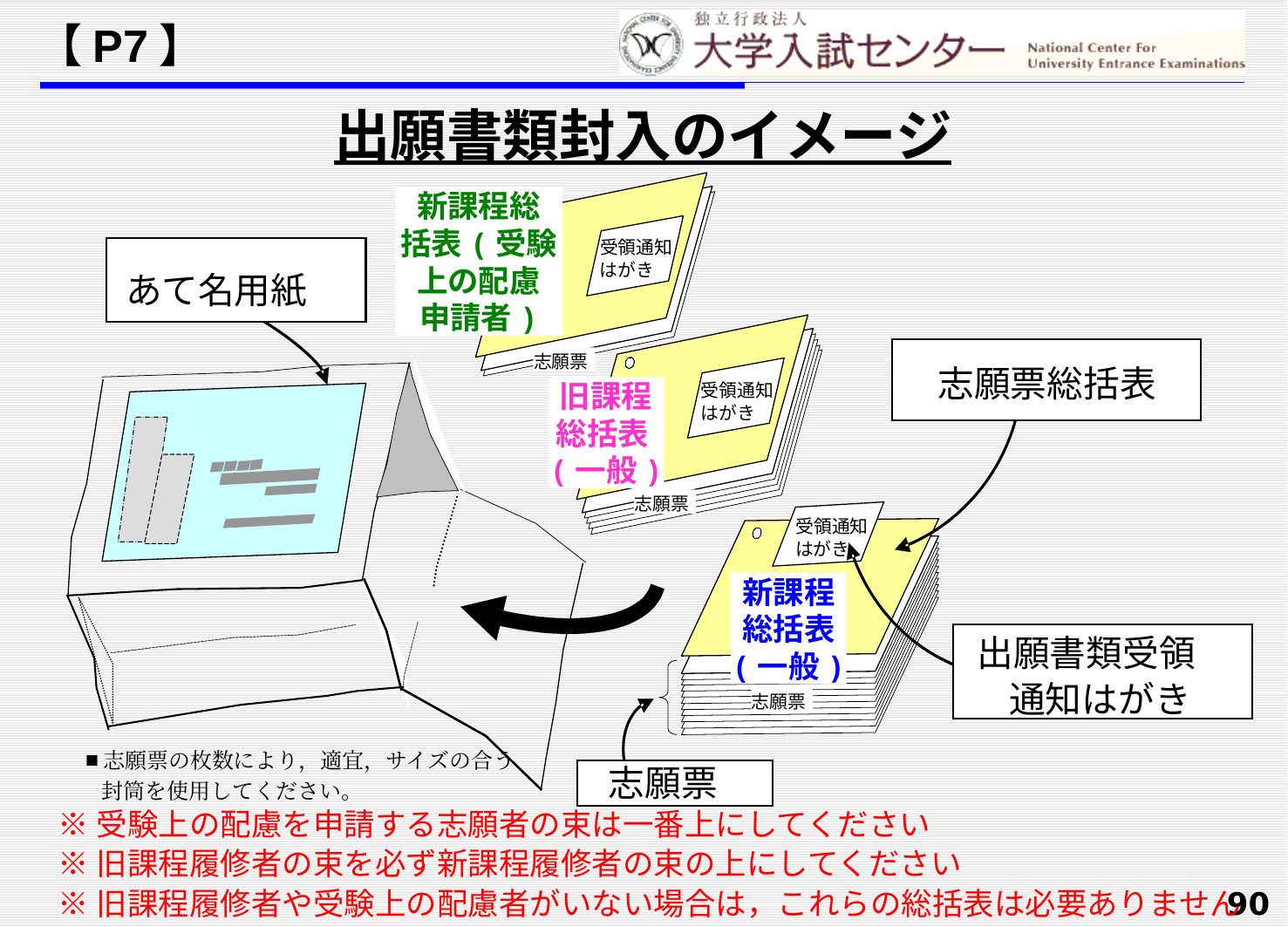

【P7】
出願書類封入のイメージ

受領通知

はがき

志願票
新課程総
括表(受験上の配慮
申請者)

あて名用紙

志願票総括表

旧課程
総括表(一般)
受領通知

はがき

受領通知

はがき

新課程
総括表
(一般)

志願票

志願票

出願書類受領

通知はがき

■
志願票の枚数により，適宜，サイズの合う

 志願票

封筒を使用してください。
※受験上の配慮を申請する志願者の束は一番上にしてください
※旧課程履修者の束を必ず新課程履修者の束の上にしてください
※旧課程履修者や受験上の配慮者がいない場合は，これらの総括表は必要ありません
90